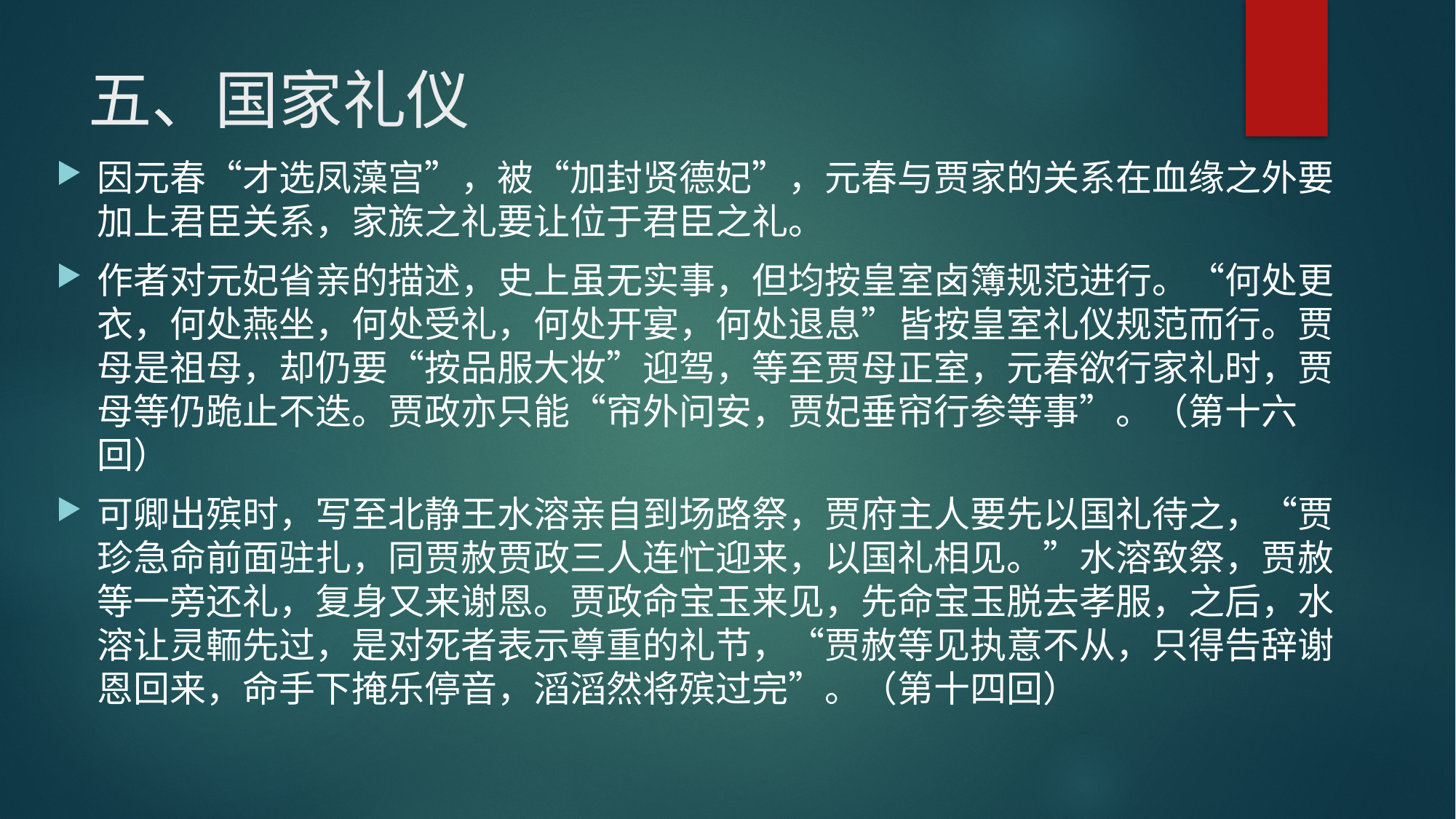

# 五、国家礼仪
因元春“才选凤藻宫”，被“加封贤德妃”，元春与贾家的关系在血缘之外要加上君臣关系，家族之礼要让位于君臣之礼。
作者对元妃省亲的描述，史上虽无实事，但均按皇室卤簿规范进行。“何处更衣，何处燕坐，何处受礼，何处开宴，何处退息”皆按皇室礼仪规范而行。贾母是祖母，却仍要“按品服大妆”迎驾，等至贾母正室，元春欲行家礼时，贾母等仍跪止不迭。贾政亦只能“帘外问安，贾妃垂帘行参等事”。（第十六回）
可卿出殡时，写至北静王水溶亲自到场路祭，贾府主人要先以国礼待之，“贾珍急命前面驻扎，同贾赦贾政三人连忙迎来，以国礼相见。”水溶致祭，贾赦等一旁还礼，复身又来谢恩。贾政命宝玉来见，先命宝玉脱去孝服，之后，水溶让灵輀先过，是对死者表示尊重的礼节，“贾赦等见执意不从，只得告辞谢恩回来，命手下掩乐停音，滔滔然将殡过完”。（第十四回）